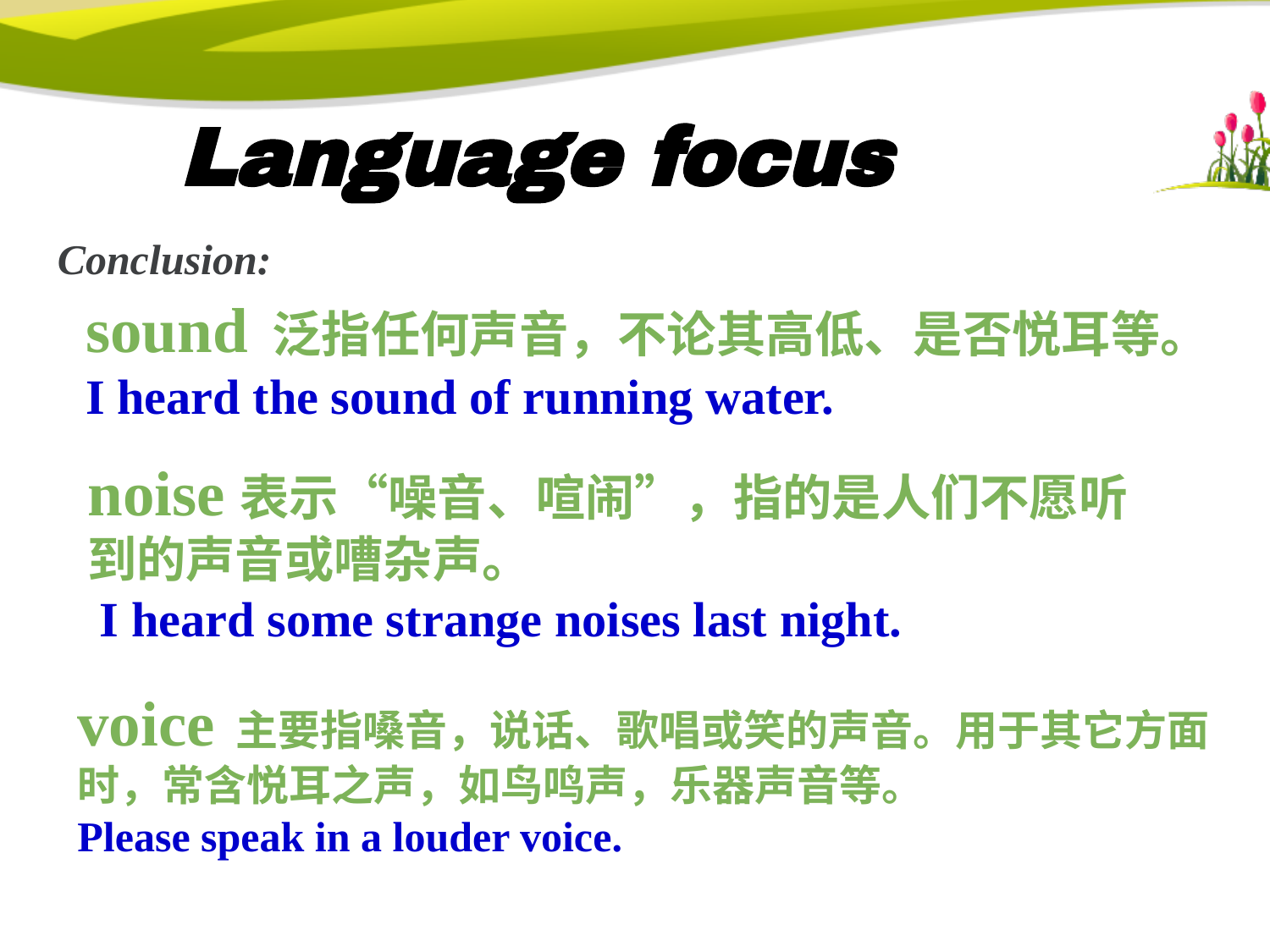

# Language focus
Conclusion:
sound 泛指任何声音，不论其高低、是否悦耳等。
I heard the sound of running water.
noise表示“噪音、喧闹”，指的是人们不愿听到的声音或嘈杂声。
 I heard some strange noises last night.

voice 主要指嗓音，说话、歌唱或笑的声音。用于其它方面时，常含悦耳之声，如鸟鸣声，乐器声音等。
Please speak in a louder voice.